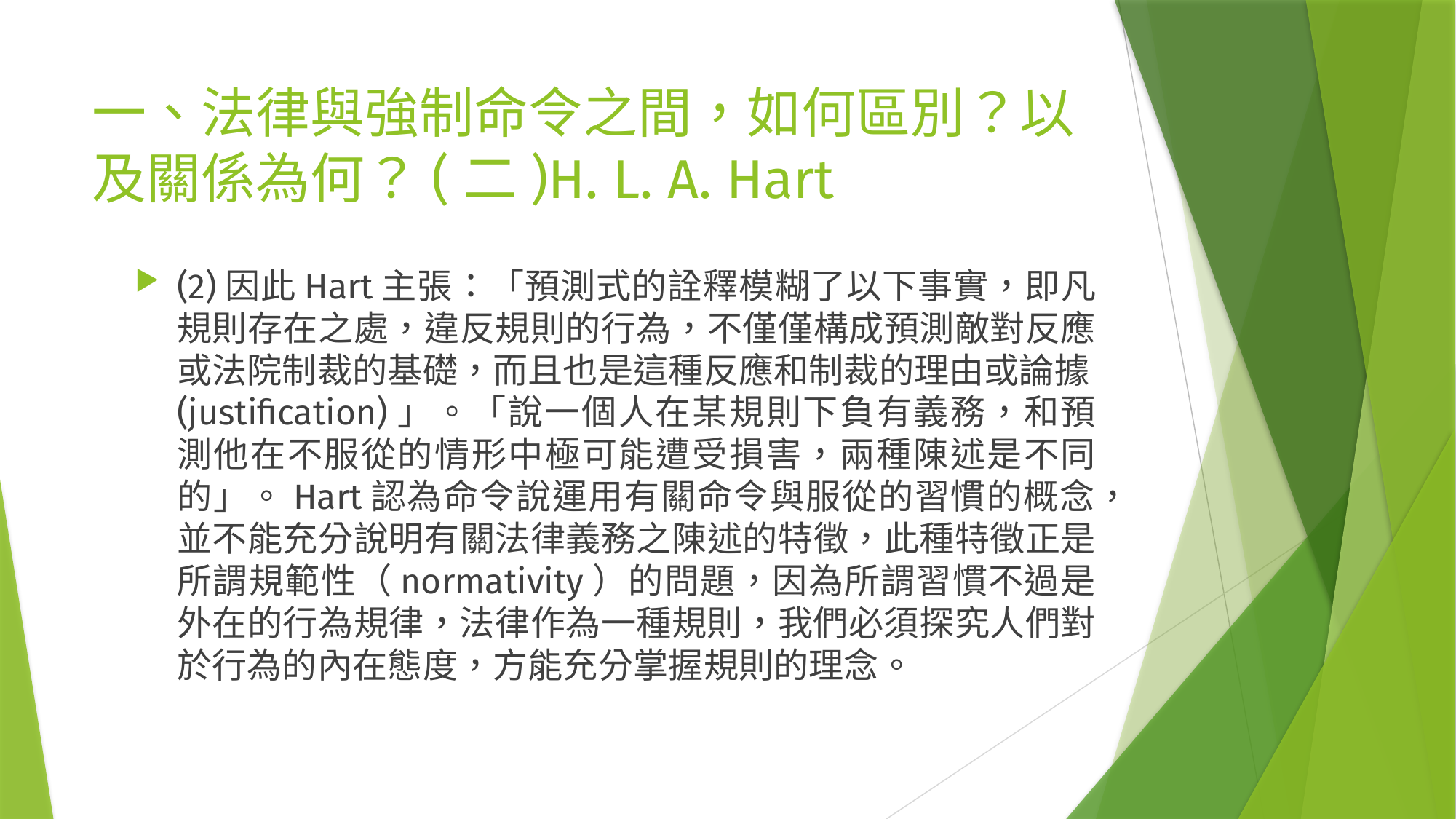

# 一、法律與強制命令之間，如何區別？以及關係為何？(二)H. L. A. Hart
(2)因此Hart主張：「預測式的詮釋模糊了以下事實，即凡規則存在之處，違反規則的行為，不僅僅構成預測敵對反應或法院制裁的基礎，而且也是這種反應和制裁的理由或論據(justification)」。「說一個人在某規則下負有義務，和預測他在不服從的情形中極可能遭受損害，兩種陳述是不同的」。Hart認為命令說運用有關命令與服從的習慣的概念，並不能充分說明有關法律義務之陳述的特徵，此種特徵正是所謂規範性（normativity）的問題，因為所謂習慣不過是外在的行為規律，法律作為一種規則，我們必須探究人們對於行為的內在態度，方能充分掌握規則的理念。